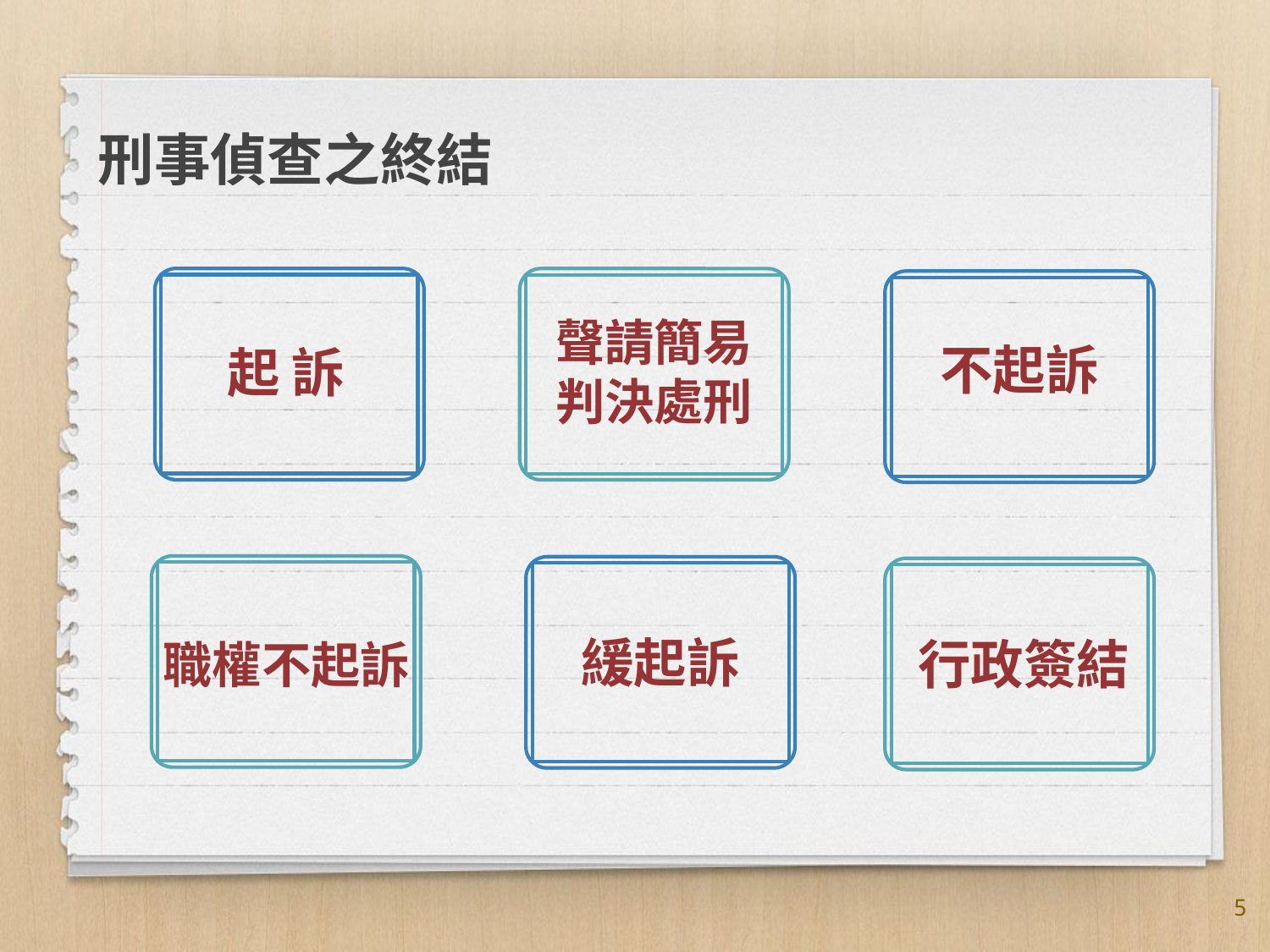

# 刑事偵查之終結

聲請簡易
判決處刑
不起訴
起 訴

緩起訴
行政簽結
職權不起訴
5